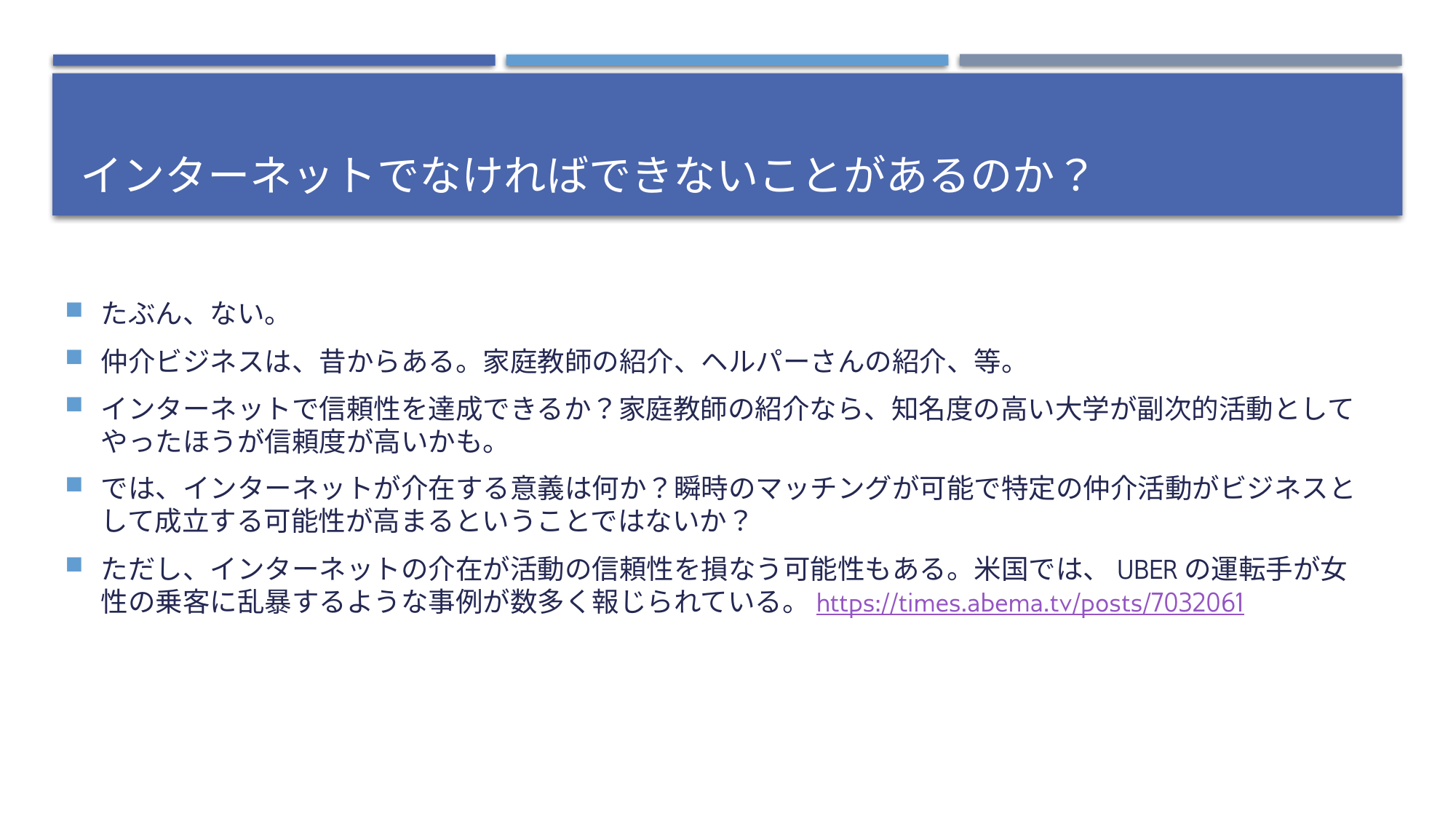

# インターネットでなければできないことがあるのか？

たぶん、ない。
仲介ビジネスは、昔からある。家庭教師の紹介、ヘルパーさんの紹介、等。
インターネットで信頼性を達成できるか？家庭教師の紹介なら、知名度の高い大学が副次的活動としてやったほうが信頼度が高いかも。
では、インターネットが介在する意義は何か？瞬時のマッチングが可能で特定の仲介活動がビジネスとして成立する可能性が高まるということではないか？
ただし、インターネットの介在が活動の信頼性を損なう可能性もある。米国では、UBERの運転手が女性の乗客に乱暴するような事例が数多く報じられている。https://times.abema.tv/posts/7032061